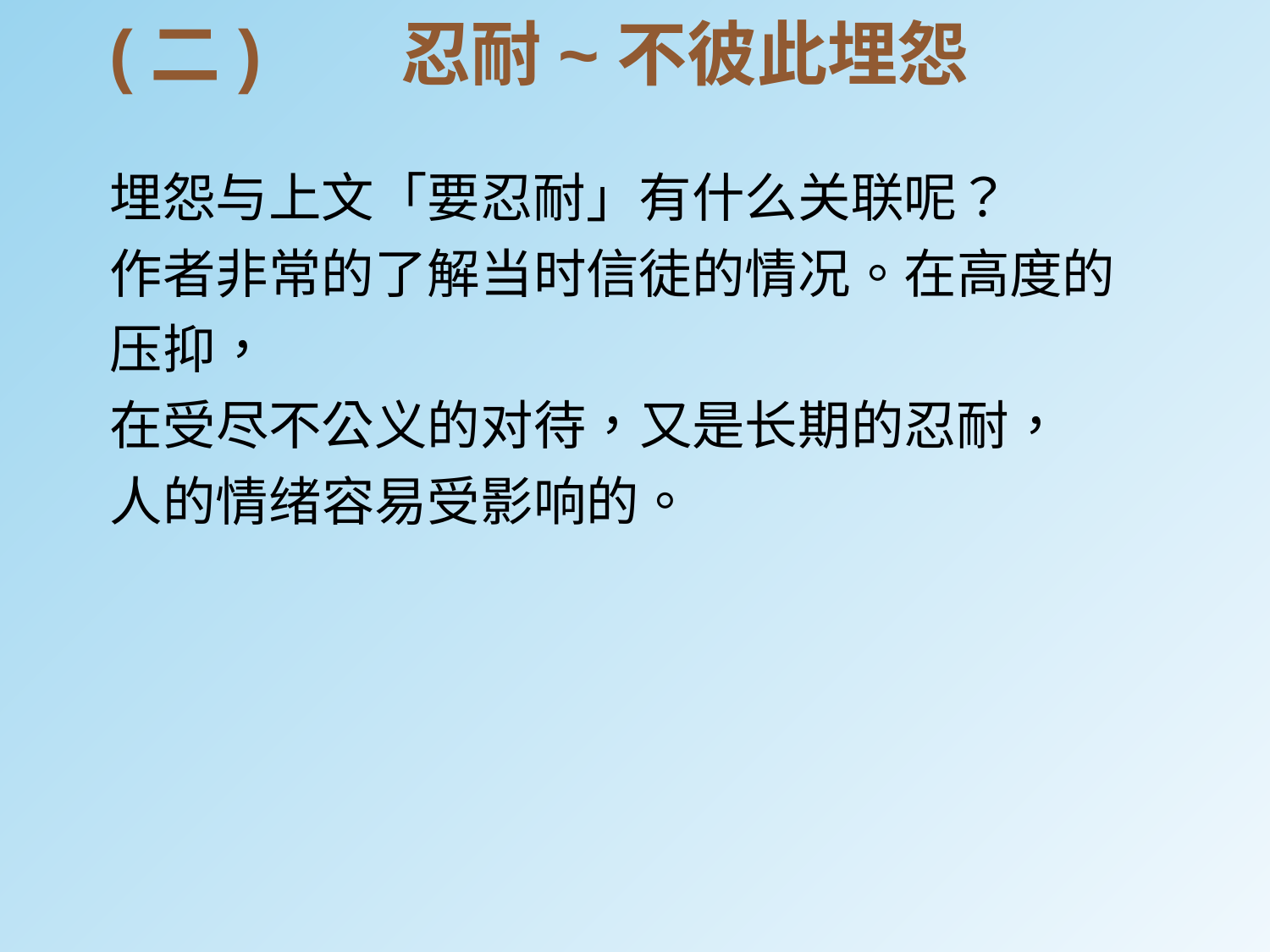

(二)	 忍耐~不彼此埋怨
埋怨与上文「要忍耐」有什么关联呢？
作者非常的了解当时信徒的情况。在高度的压抑，
在受尽不公义的对待，又是长期的忍耐，
人的情绪容易受影响的。